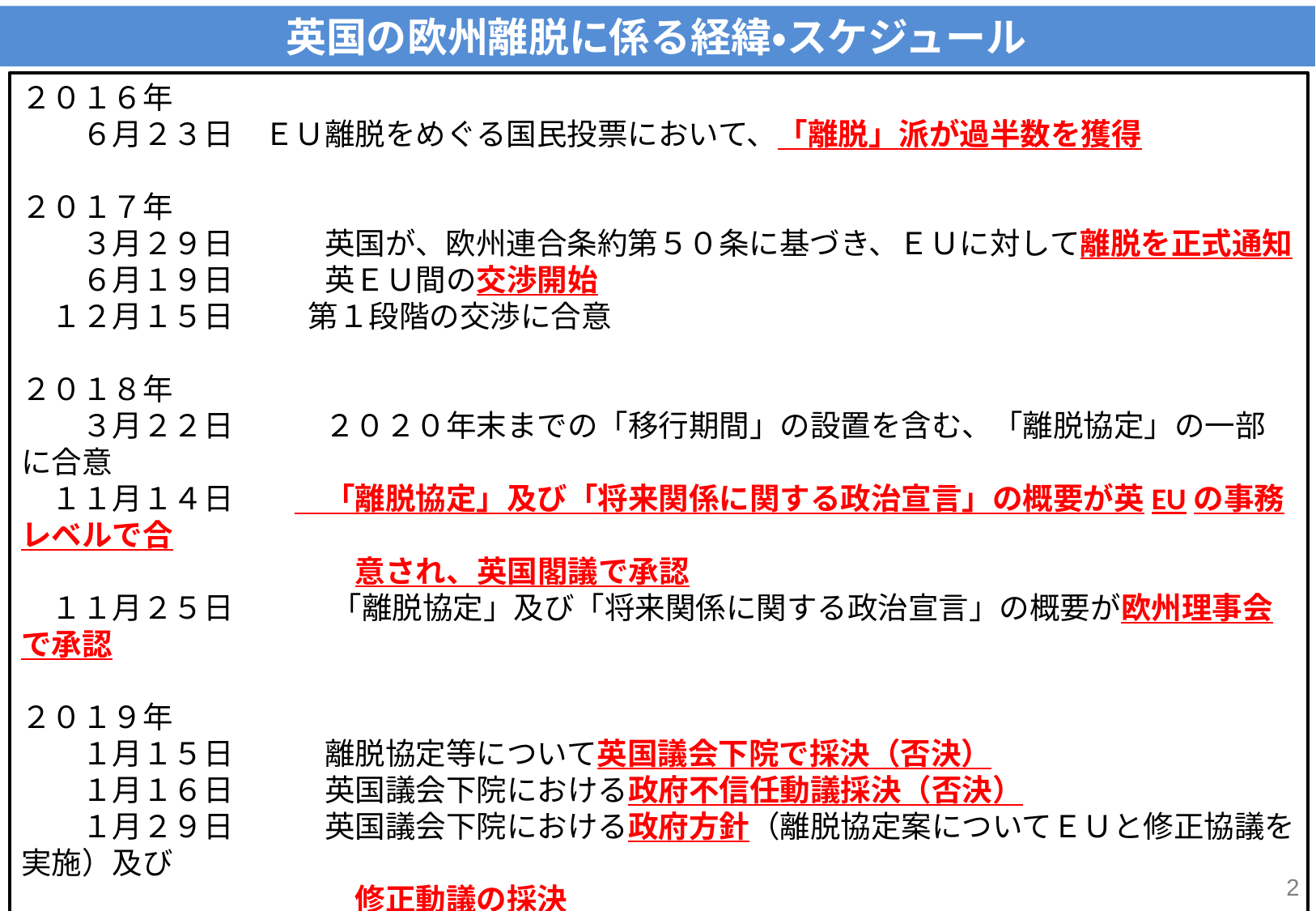

英国の欧州離脱に係る経緯・スケジュール
２０１６年
　　６月２３日	ＥＵ離脱をめぐる国民投票において、「離脱」派が過半数を獲得

２０１７年
　　３月２９日　　　英国が、欧州連合条約第５０条に基づき、ＥＵに対して離脱を正式通知
　　６月１９日　　　英ＥＵ間の交渉開始
　１２月１５日　　  第１段階の交渉に合意

２０１８年
　　３月２２日　　　２０２０年末までの「移行期間」の設置を含む、「離脱協定」の一部に合意
　１１月１４日　　　「離脱協定」及び「将来関係に関する政治宣言」の概要が英EUの事務レベルで合
　　　　　　　　　　　意され、英国閣議で承認
　１１月２５日　　　 「離脱協定」及び「将来関係に関する政治宣言」の概要が欧州理事会で承認

２０１９年
　　１月１５日　　　離脱協定等について英国議会下院で採決（否決）
　　１月１６日　　　英国議会下院における政府不信任動議採決（否決）
　　１月２９日　　　英国議会下院における政府方針（離脱協定案についてＥＵと修正協議を実施）及び
　　　　　　　　　　　修正動議の採決
　　３月３０日　　　英国のＥＵ離脱※英国時間３月２９日午後１１時
2